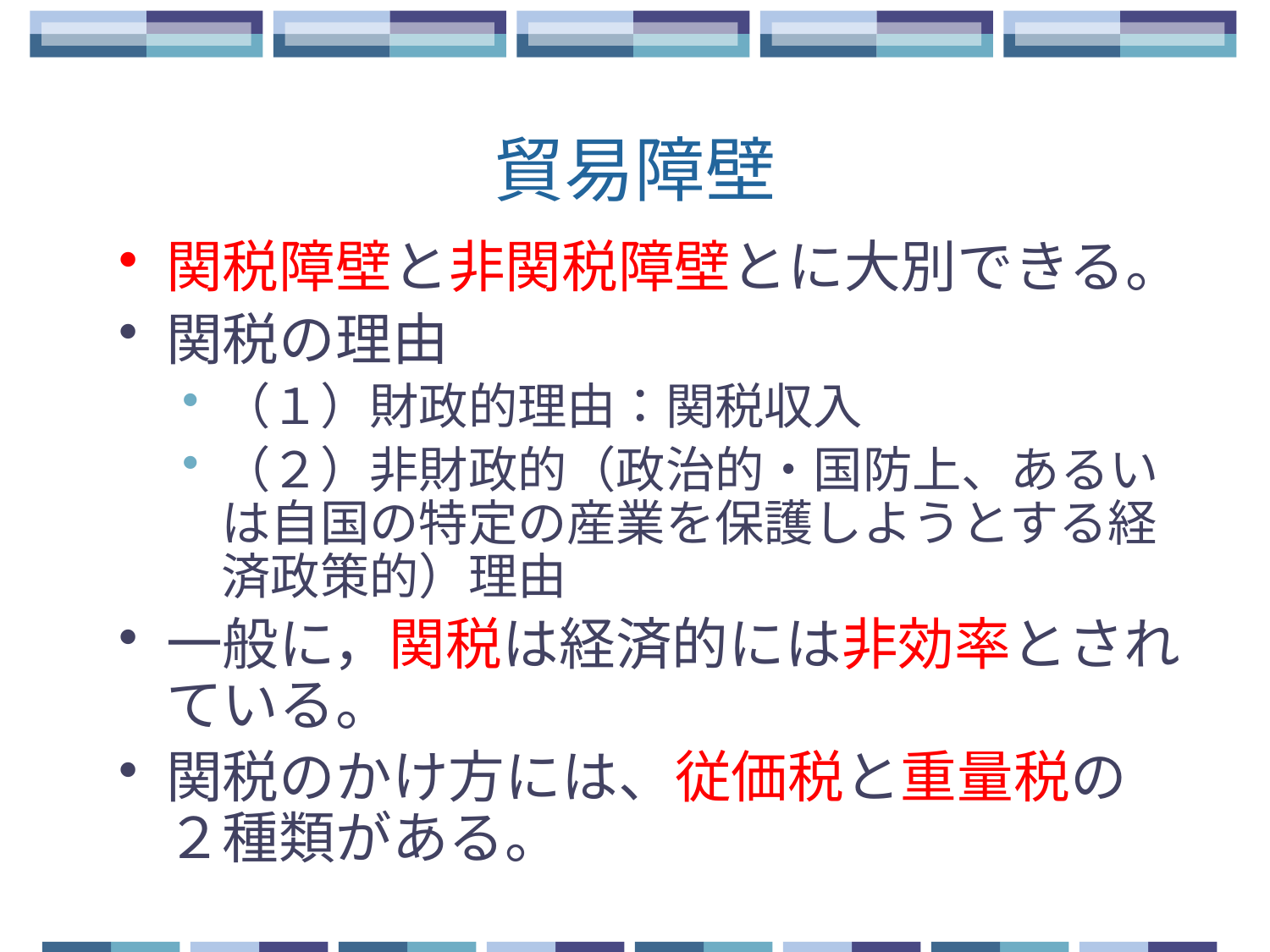

# 貿易障壁
関税障壁と非関税障壁とに大別できる。
関税の理由
（１）財政的理由：関税収入
（２）非財政的（政治的・国防上、あるいは自国の特定の産業を保護しようとする経済政策的）理由
一般に，関税は経済的には非効率とされている。
関税のかけ方には、従価税と重量税の２種類がある。